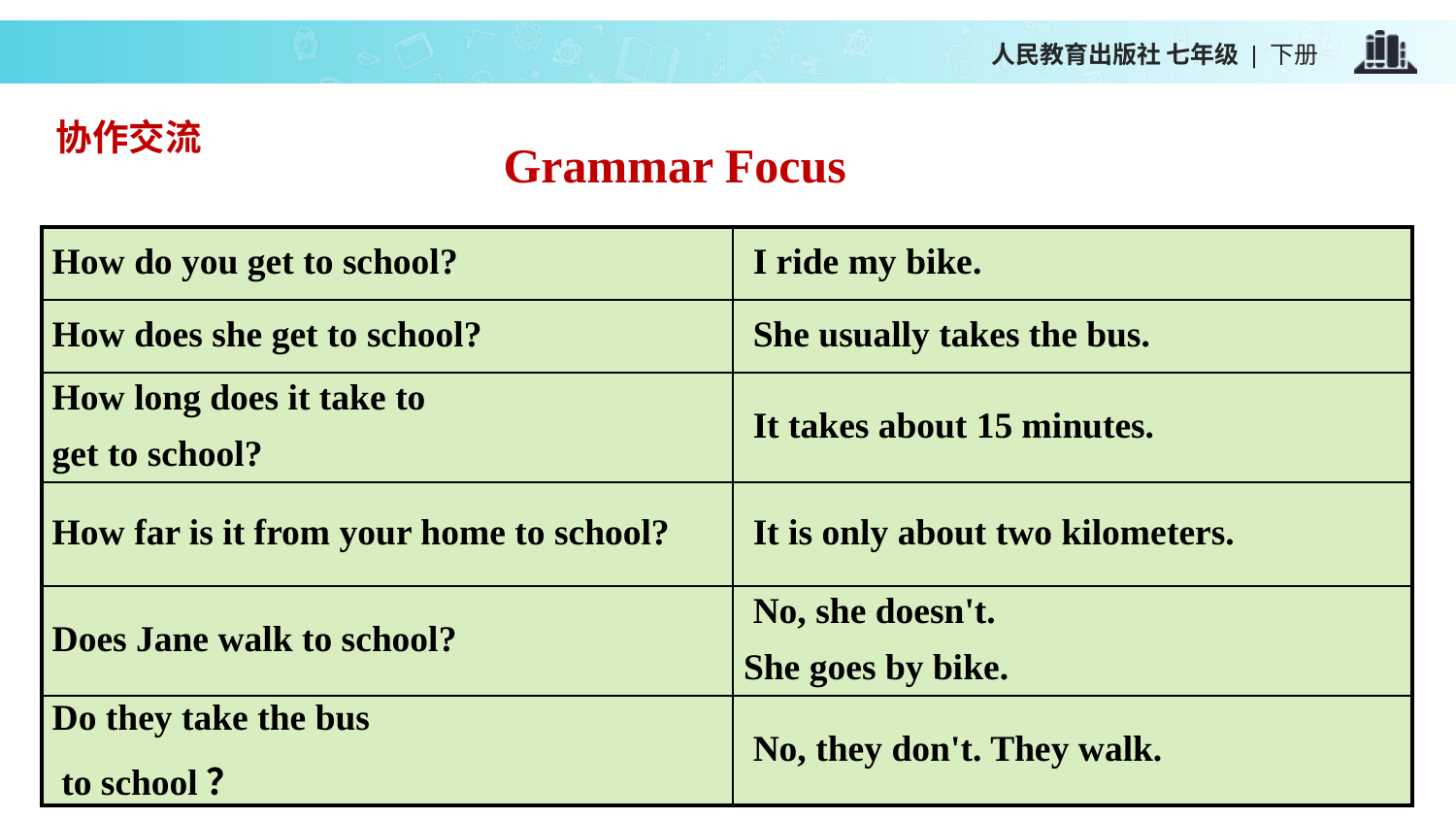

协作交流
Grammar Focus
| How do you get to school? | I ride my bike. |
| --- | --- |
| How does she get to school? | She usually takes the bus. |
| How long does it take to get to school? | It takes about 15 minutes. |
| How far is it from your home to school? | It is only about two kilometers. |
| Does Jane walk to school? | No, she doesn't. She goes by bike. |
| Do they take the bus to school？ | No, they don't. They walk. |